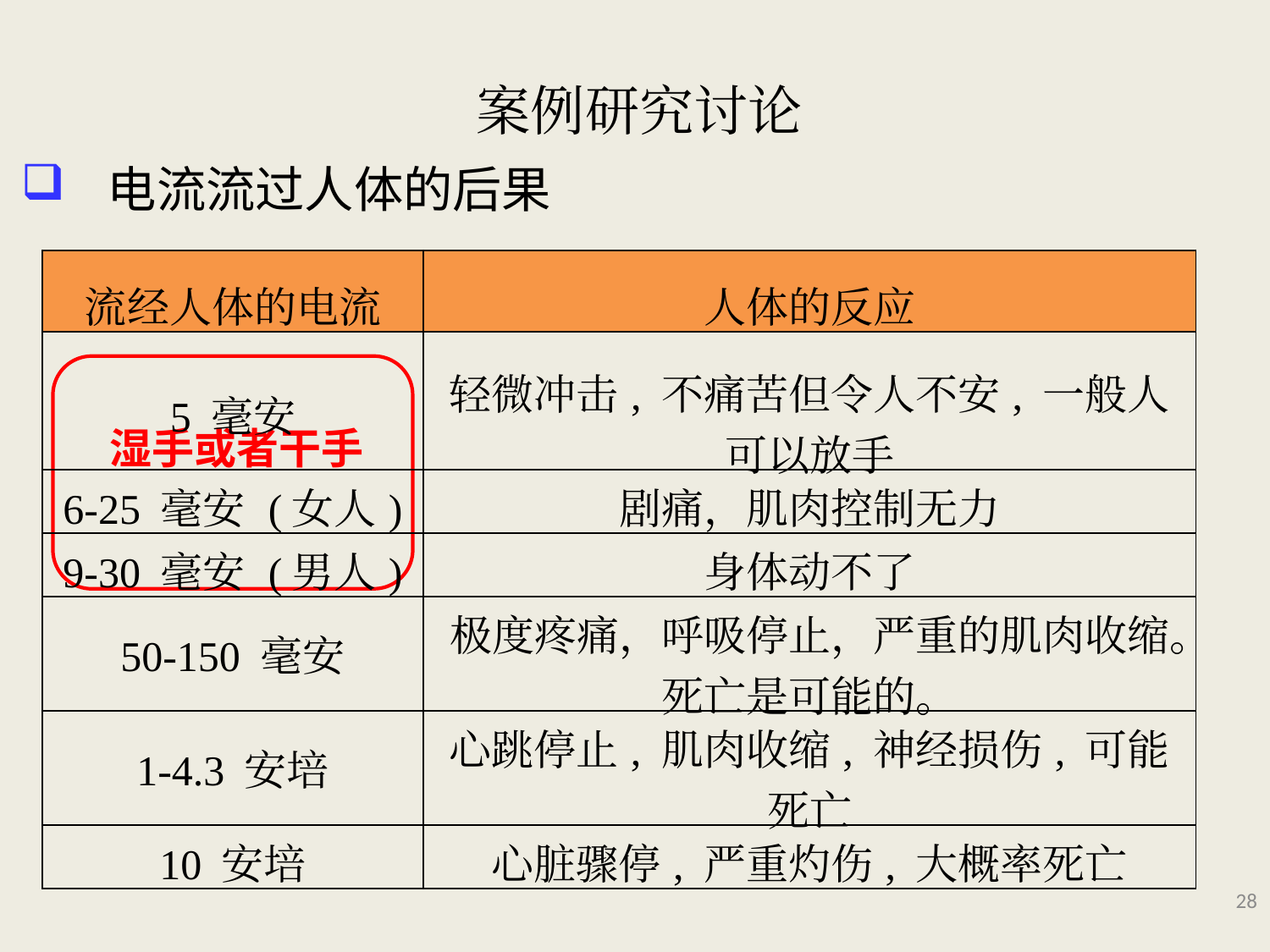

# 案例研究讨论
 电流流过人体的后果
| 流经人体的电流 | 人体的反应 |
| --- | --- |
| 5 毫安 | 轻微冲击, 不痛苦但令人不安, 一般人可以放手 |
| 6-25 毫安 (女人) | 剧痛，肌肉控制无力 |
| 9-30 毫安 (男人) | 身体动不了 |
| 50-150 毫安 | 极度疼痛，呼吸停止，严重的肌肉收缩。死亡是可能的。 |
| 1-4.3 安培 | 心跳停止, 肌肉收缩, 神经损伤, 可能死亡 |
| 10 安培 | 心脏骤停, 严重灼伤, 大概率死亡 |

湿手或者干手
28